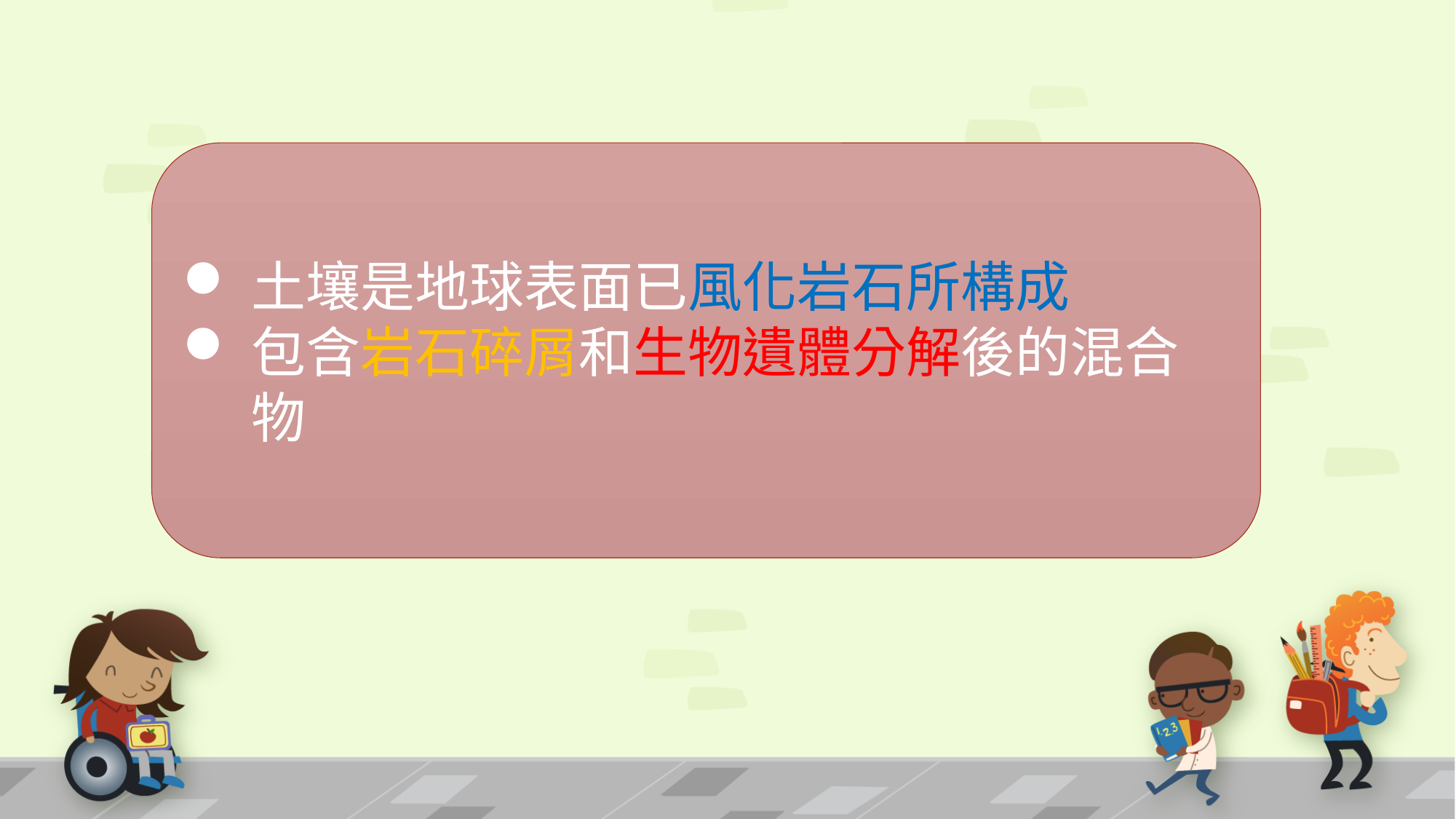

土壤是地球表面已風化岩石所構成
包含岩石碎屑和生物遺體分解後的混合物